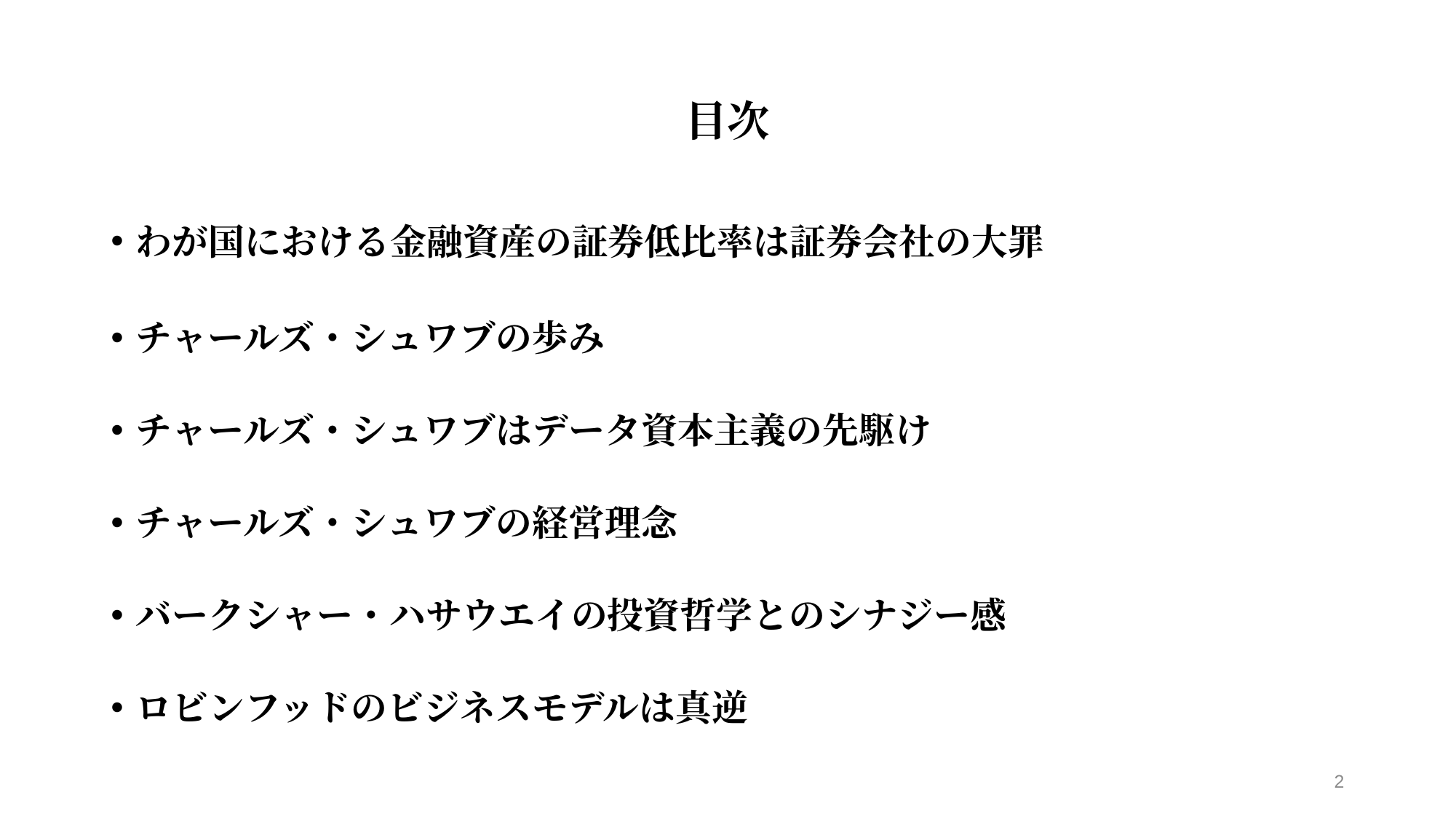

# 目次
わが国における金融資産の証券低比率は証券会社の大罪
チャールズ・シュワブの歩み
チャールズ・シュワブはデータ資本主義の先駆け
チャールズ・シュワブの経営理念
バークシャー・ハサウエイの投資哲学とのシナジー感
ロビンフッドのビジネスモデルは真逆

2